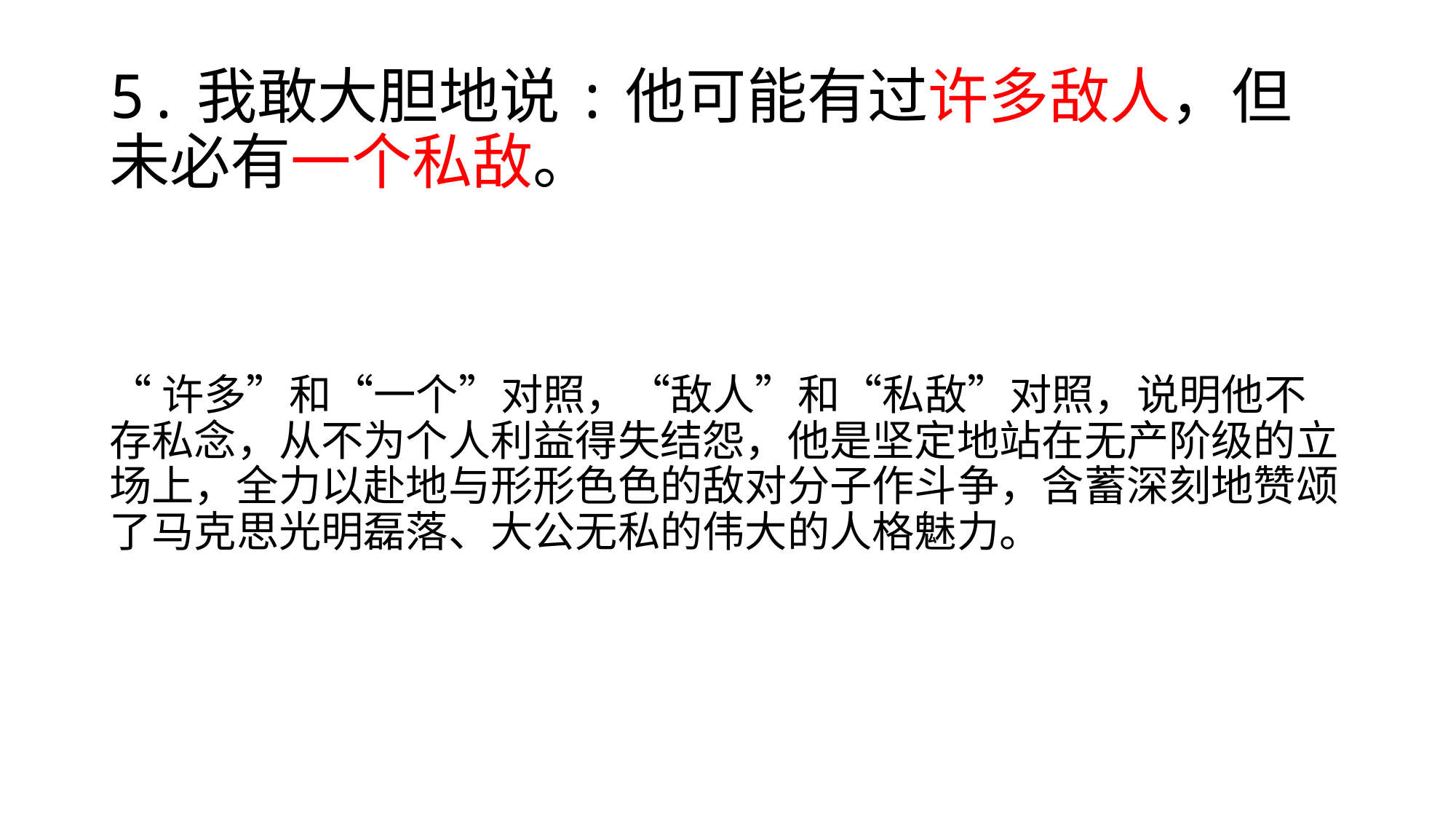

5.我敢大胆地说:他可能有过许多敌人，但未必有一个私敌。

“许多”和“一个”对照，“敌人”和“私敌”对照，说明他不存私念，从不为个人利益得失结怨，他是坚定地站在无产阶级的立场上，全力以赴地与形形色色的敌对分子作斗争，含蓄深刻地赞颂了马克思光明磊落、大公无私的伟大的人格魅力。